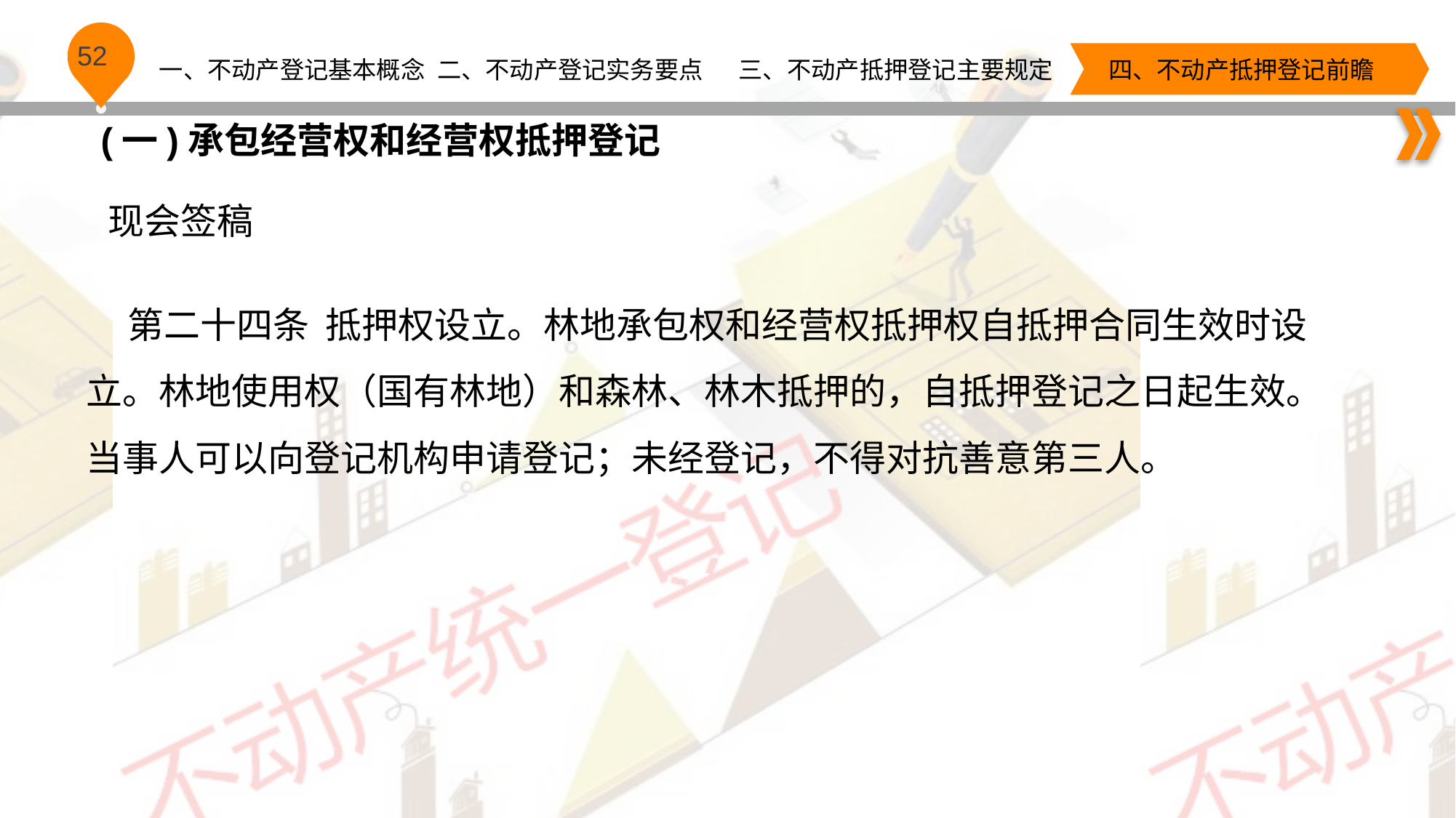

(一)承包经营权和经营权抵押登记
现会签稿
    第二十四条  抵押权设立。林地承包权和经营权抵押权自抵押合同生效时设立。林地使用权（国有林地）和森林、林木抵押的，自抵押登记之日起生效。当事人可以向登记机构申请登记；未经登记，不得对抗善意第三人。